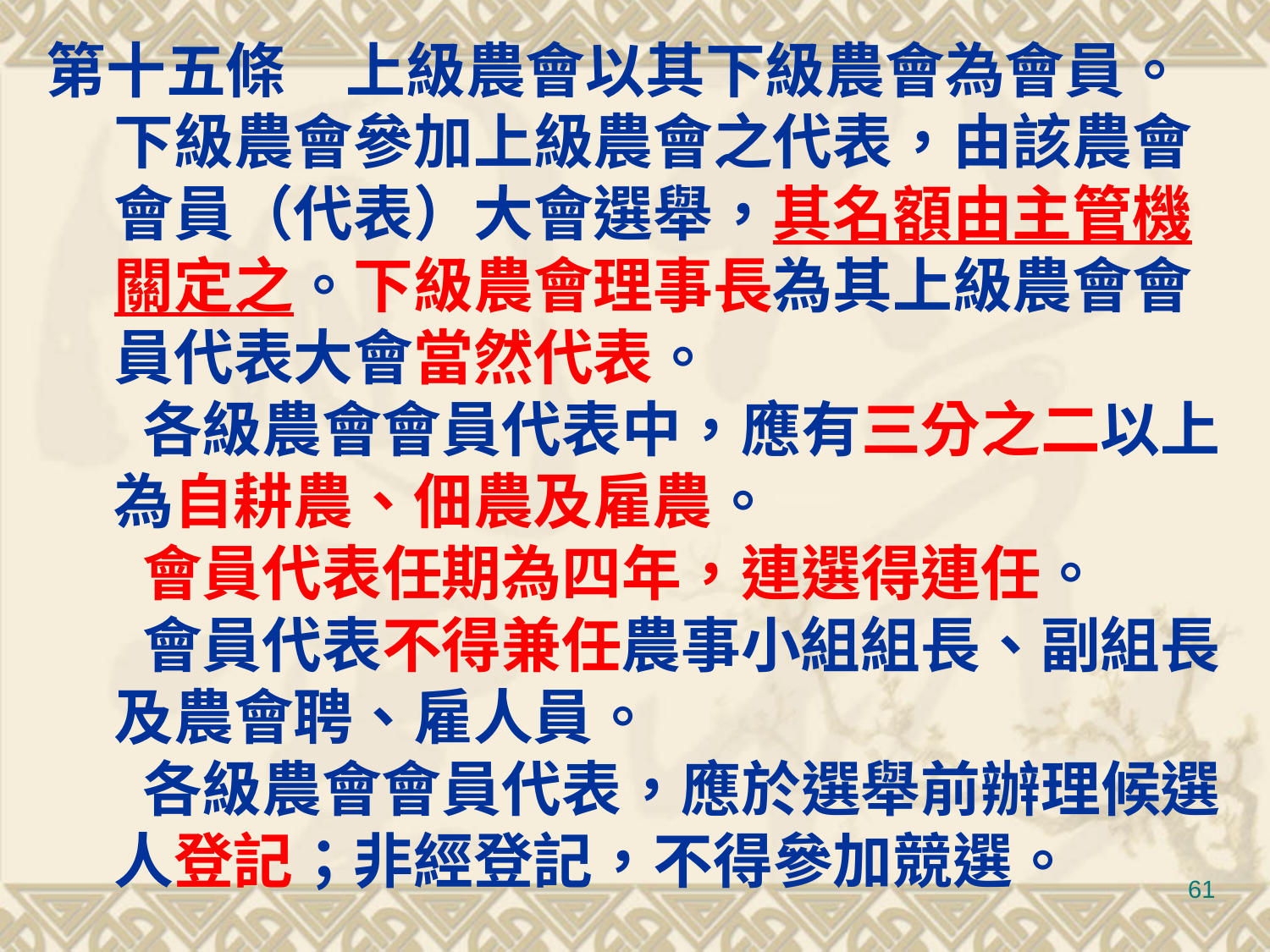

第十五條　上級農會以其下級農會為會員。下級農會參加上級農會之代表，由該農會會員（代表）大會選舉，其名額由主管機關定之。下級農會理事長為其上級農會會員代表大會當然代表。
      各級農會會員代表中，應有三分之二以上為自耕農、佃農及雇農。
      會員代表任期為四年，連選得連任。
      會員代表不得兼任農事小組組長、副組長及農會聘、雇人員。
      各級農會會員代表，應於選舉前辦理候選人登記；非經登記，不得參加競選。
61